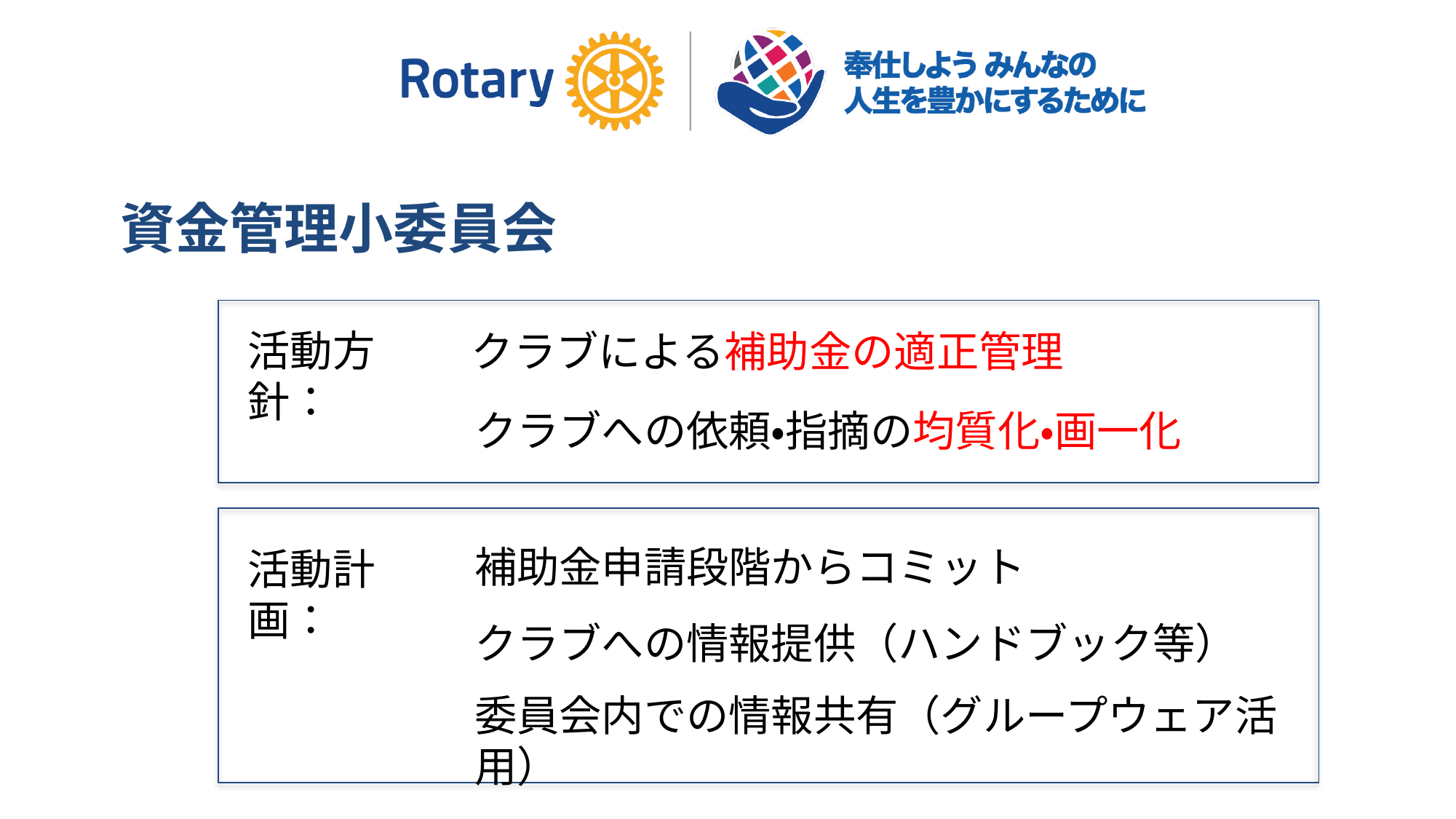

資金管理小委員会

活動方針：
クラブによる補助金の適正管理
クラブへの依頼・指摘の均質化・画一化

補助金申請段階からコミット
活動計画：
クラブへの情報提供（ハンドブック等）
委員会内での情報共有（グループウェア活用）